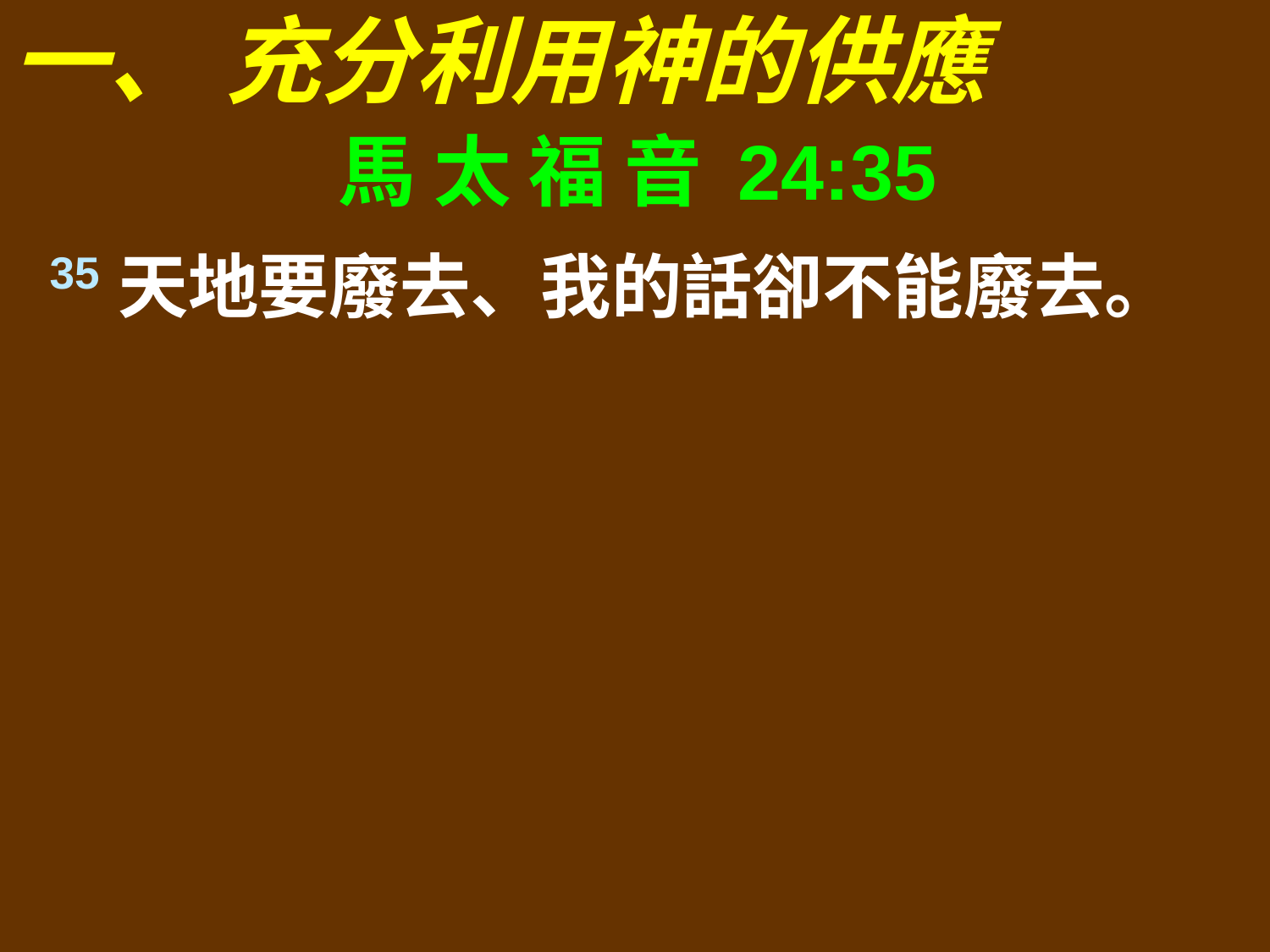

一、 充分利用神的供應
馬 太 福 音 24:35
35天地要廢去、我的話卻不能廢去。